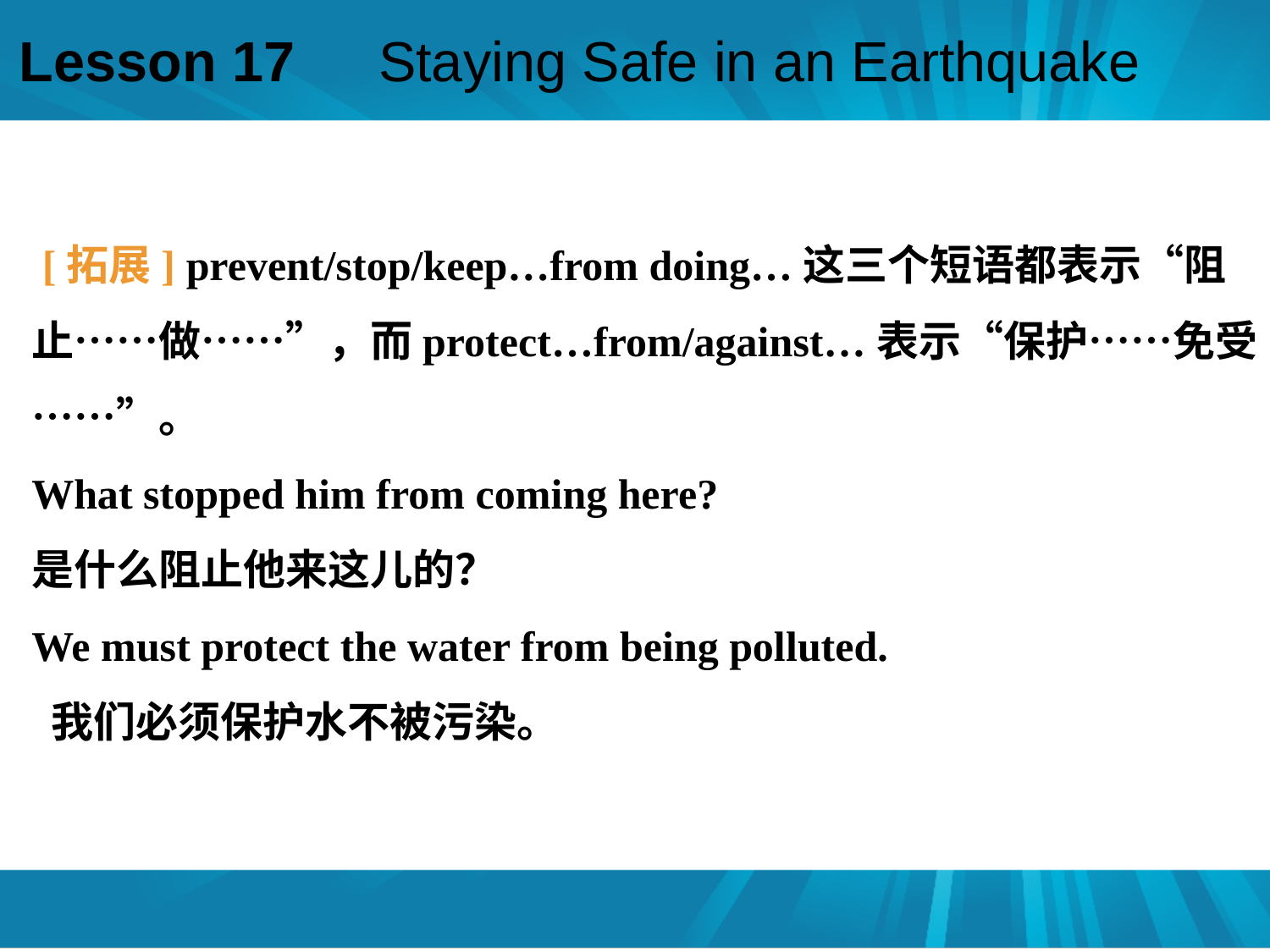

Lesson 17　Staying Safe in an Earthquake
 [拓展] prevent/stop/keep…from doing…这三个短语都表示“阻止……做……”，而protect…from/against…表示“保护……免受……”。
What stopped him from coming here?
是什么阻止他来这儿的？
We must protect the water from being polluted.
 我们必须保护水不被污染。